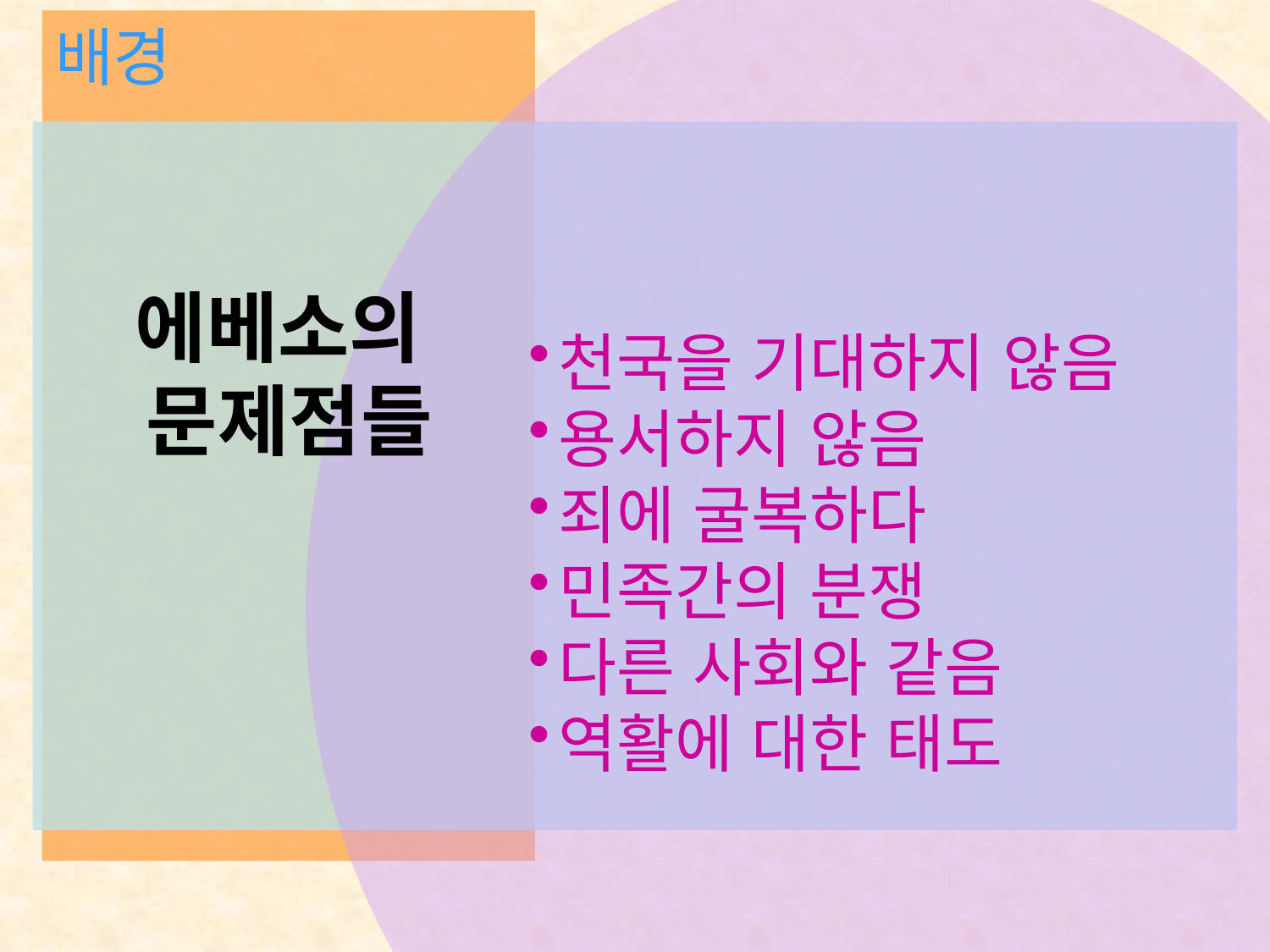

배경

천국을 기대하지 않음
용서하지 않음
죄에 굴복하다
민족간의 분쟁
다른 사회와 같음
역활에 대한 태도
# 에베소의 문제점들